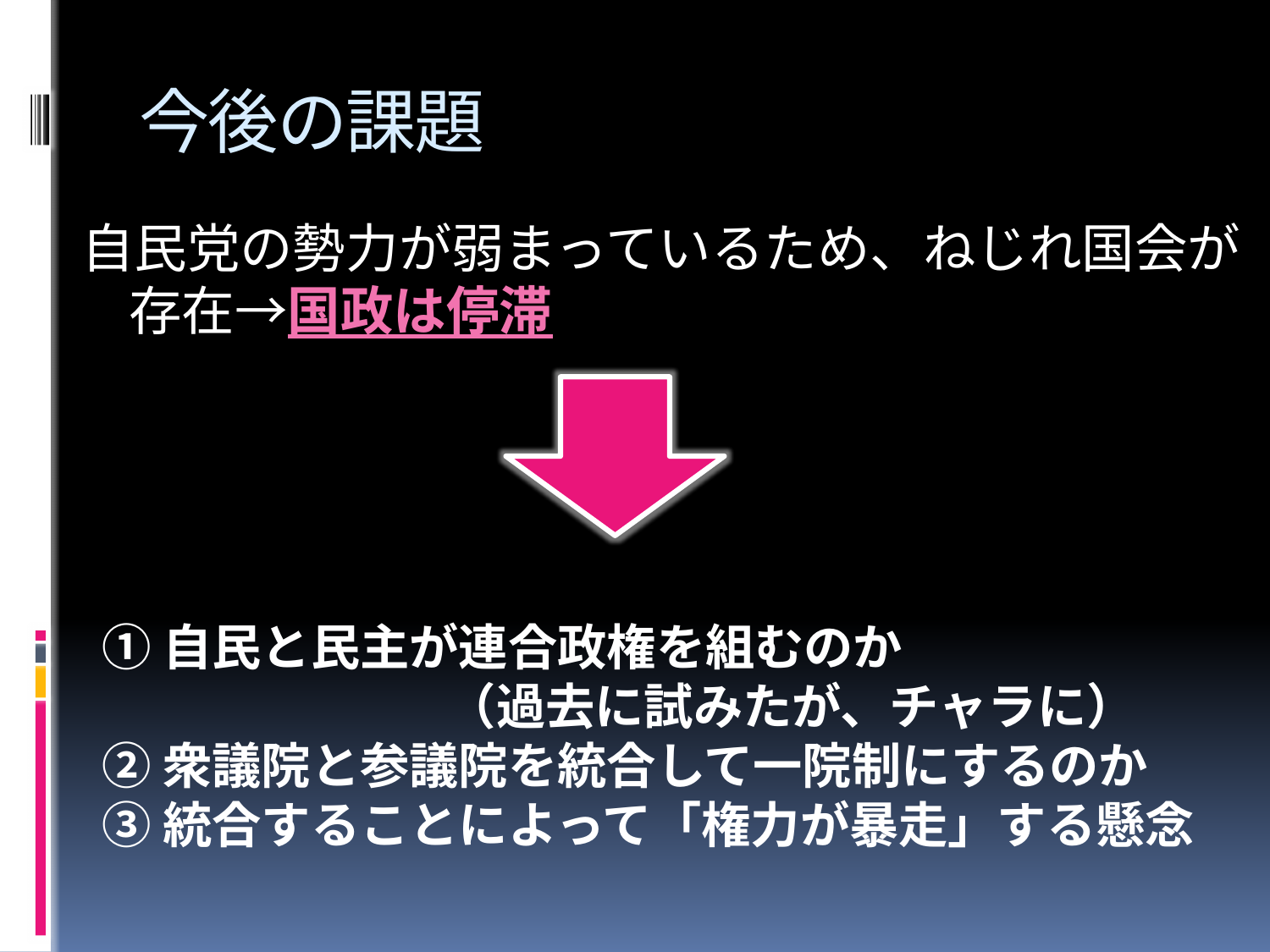

# 今後の課題
自民党の勢力が弱まっているため、ねじれ国会が存在→国政は停滞

①自民と民主が連合政権を組むのか
　　　　　　　（過去に試みたが、チャラに）
②衆議院と参議院を統合して一院制にするのか
③統合することによって「権力が暴走」する懸念